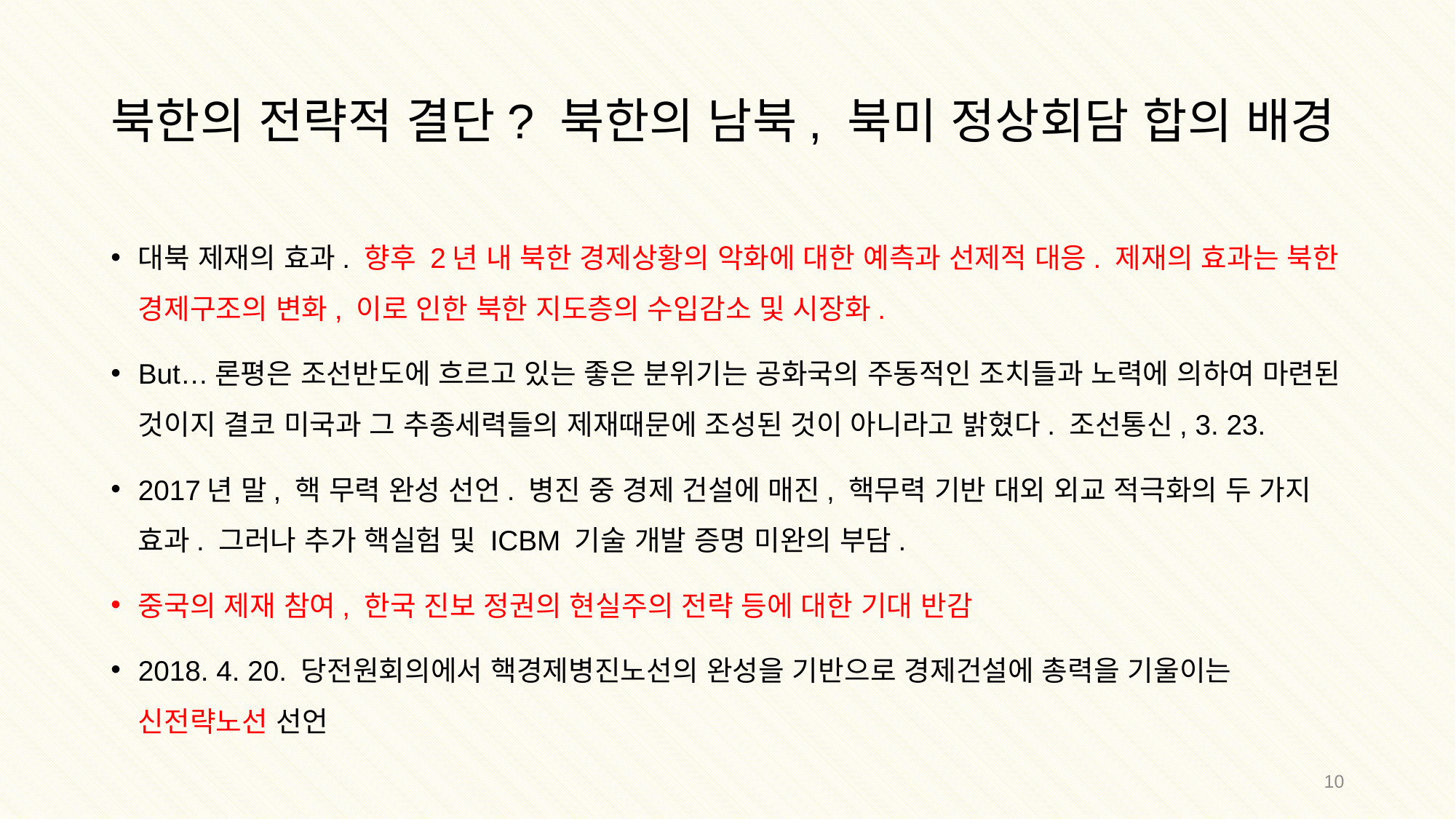

# 북한의 전략적 결단? 북한의 남북, 북미 정상회담 합의 배경
대북 제재의 효과. 향후 2년 내 북한 경제상황의 악화에 대한 예측과 선제적 대응. 제재의 효과는 북한 경제구조의 변화, 이로 인한 북한 지도층의 수입감소 및 시장화.
But…론평은 조선반도에 흐르고 있는 좋은 분위기는 공화국의 주동적인 조치들과 노력에 의하여 마련된 것이지 결코 미국과 그 추종세력들의 제재때문에 조성된 것이 아니라고 밝혔다. 조선통신, 3. 23.
2017년 말, 핵 무력 완성 선언. 병진 중 경제 건설에 매진, 핵무력 기반 대외 외교 적극화의 두 가지 효과. 그러나 추가 핵실험 및 ICBM 기술 개발 증명 미완의 부담.
중국의 제재 참여, 한국 진보 정권의 현실주의 전략 등에 대한 기대 반감
2018. 4. 20. 당전원회의에서 핵경제병진노선의 완성을 기반으로 경제건설에 총력을 기울이는 신전략노선 선언
10